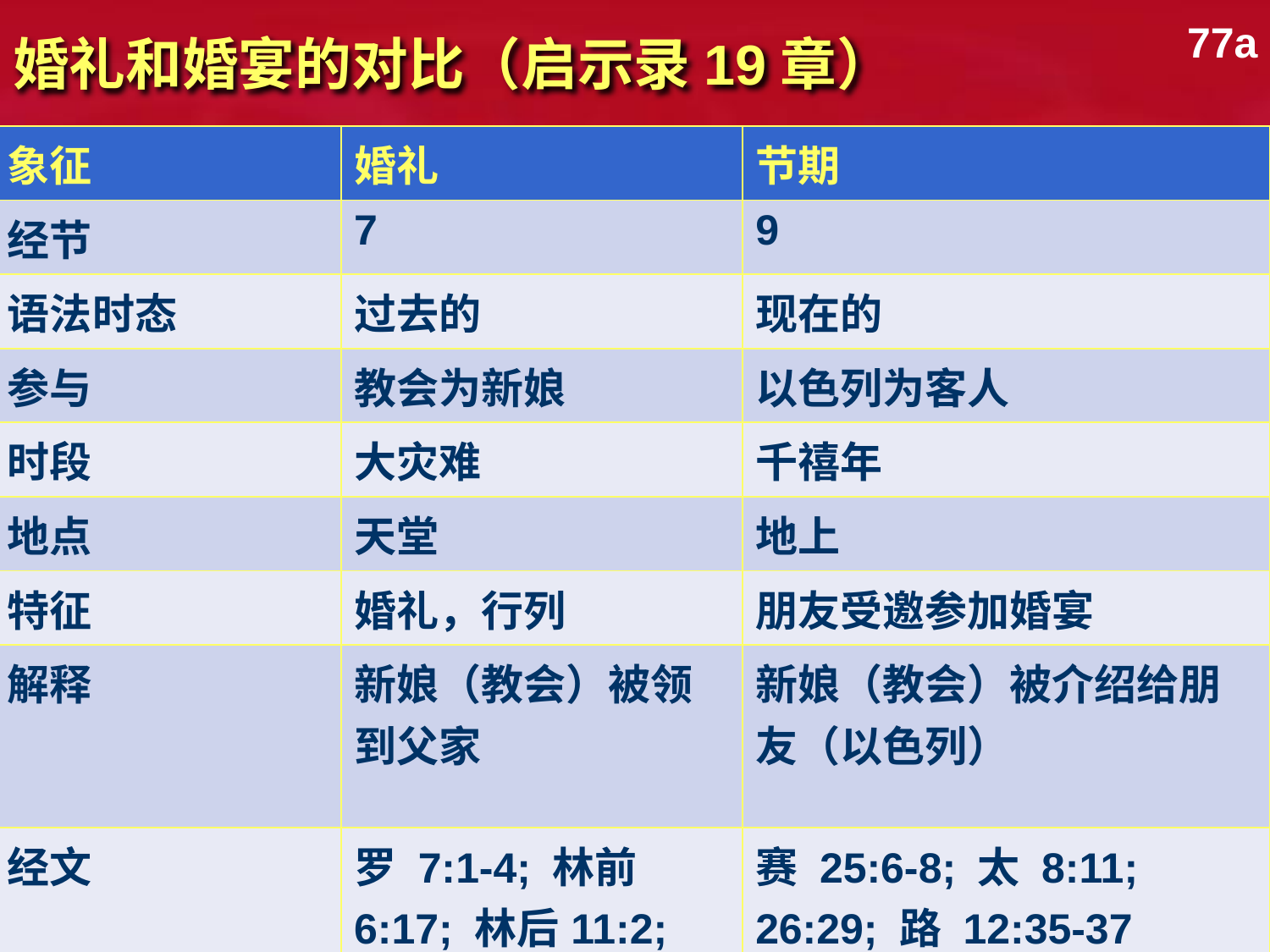

婚礼和婚宴的对比（启示录19章）
77a
| 象征 | 婚礼 | 节期 |
| --- | --- | --- |
| 经节 | 7 | 9 |
| 语法时态 | 过去的 | 现在的 |
| 参与 | 教会为新娘 | 以色列为客人 |
| 时段 | 大灾难 | 千禧年 |
| 地点 | 天堂 | 地上 |
| 特征 | 婚礼，行列 | 朋友受邀参加婚宴 |
| 解释 | 新娘（教会）被领到父家 | 新娘（教会）被介绍给朋友（以色列） |
| 经文 | 罗 7:1-4; 林前6:17; 林后11:2; 弗 5:27 | 赛 25:6-8; 太 8:11; 26:29; 路 12:35-37 |